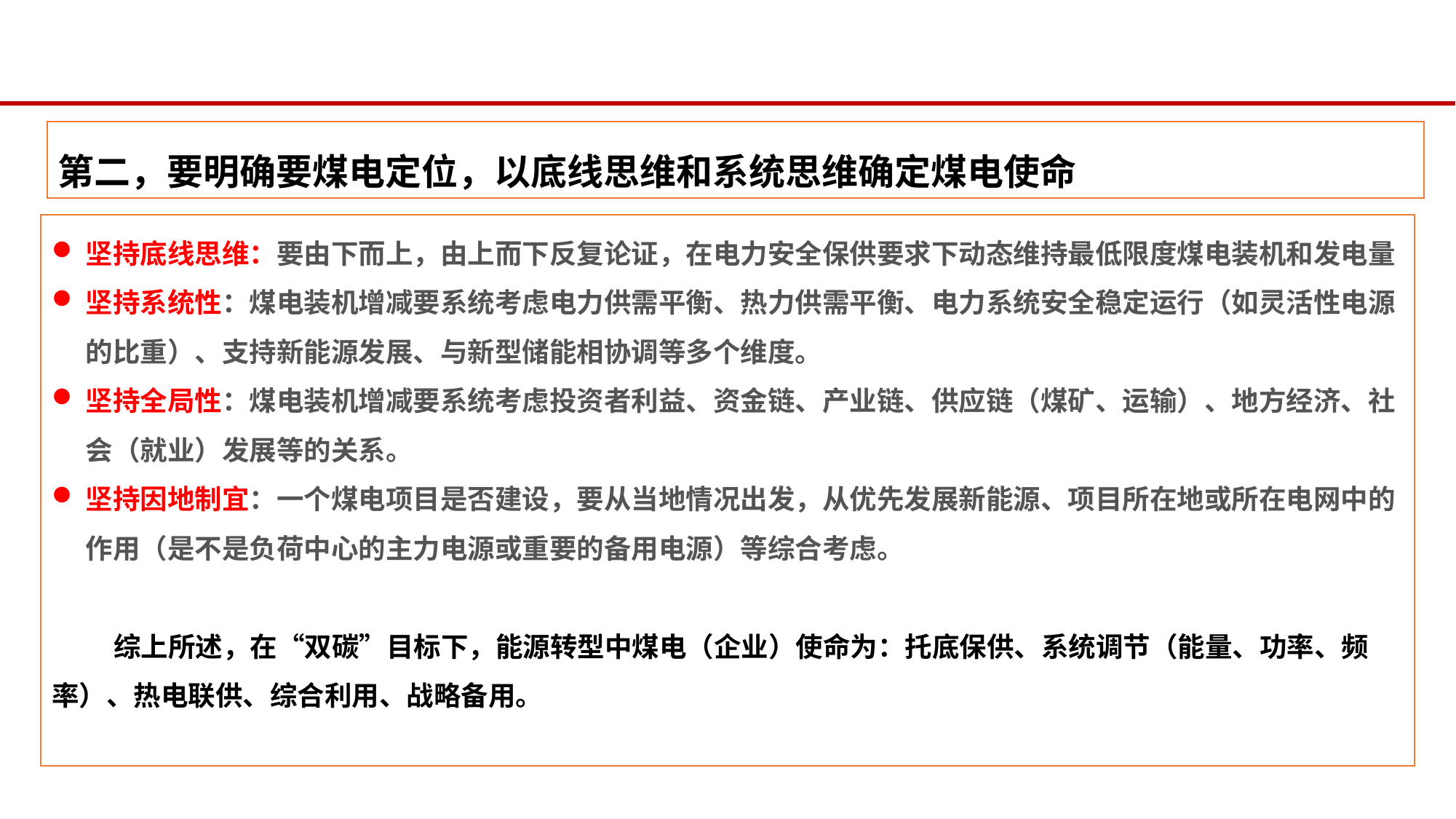

第二，要明确要煤电定位，以底线思维和系统思维确定煤电使命
坚持底线思维：要由下而上，由上而下反复论证，在电力安全保供要求下动态维持最低限度煤电装机和发电量
坚持系统性：煤电装机增减要系统考虑电力供需平衡、热力供需平衡、电力系统安全稳定运行（如灵活性电源的比重）、支持新能源发展、与新型储能相协调等多个维度。
坚持全局性：煤电装机增减要系统考虑投资者利益、资金链、产业链、供应链（煤矿、运输）、地方经济、社会（就业）发展等的关系。
坚持因地制宜：一个煤电项目是否建设，要从当地情况出发，从优先发展新能源、项目所在地或所在电网中的作用（是不是负荷中心的主力电源或重要的备用电源）等综合考虑。

         综上所述，在“双碳”目标下，能源转型中煤电（企业）使命为：托底保供、系统调节（能量、功率、频率）、热电联供、综合利用、战略备用。